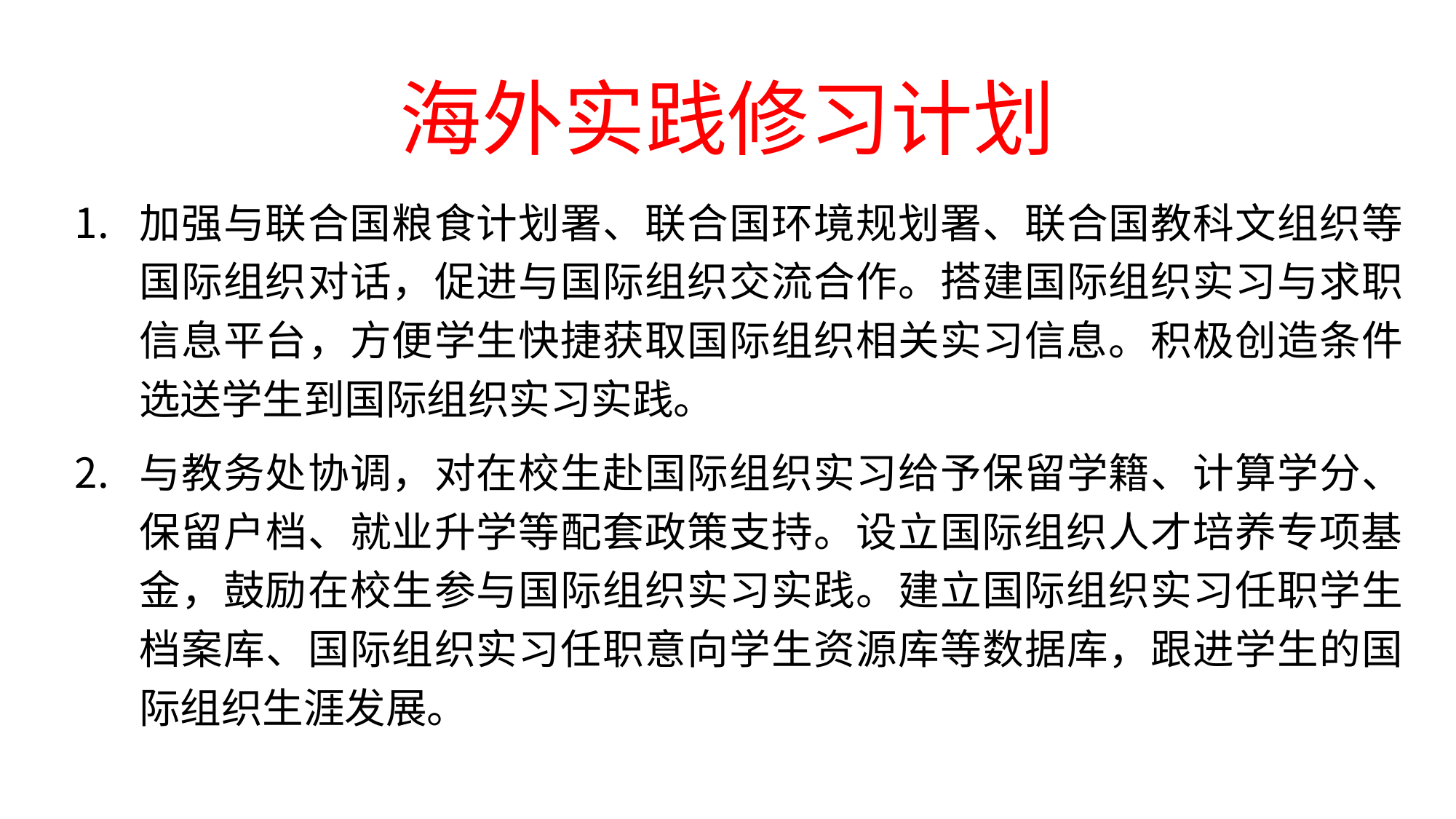

# 海外实践修习计划
加强与联合国粮食计划署、联合国环境规划署、联合国教科文组织等国际组织对话，促进与国际组织交流合作。搭建国际组织实习与求职信息平台，方便学生快捷获取国际组织相关实习信息。积极创造条件选送学生到国际组织实习实践。
与教务处协调，对在校生赴国际组织实习给予保留学籍、计算学分、保留户档、就业升学等配套政策支持。设立国际组织人才培养专项基金，鼓励在校生参与国际组织实习实践。建立国际组织实习任职学生档案库、国际组织实习任职意向学生资源库等数据库，跟进学生的国际组织生涯发展。